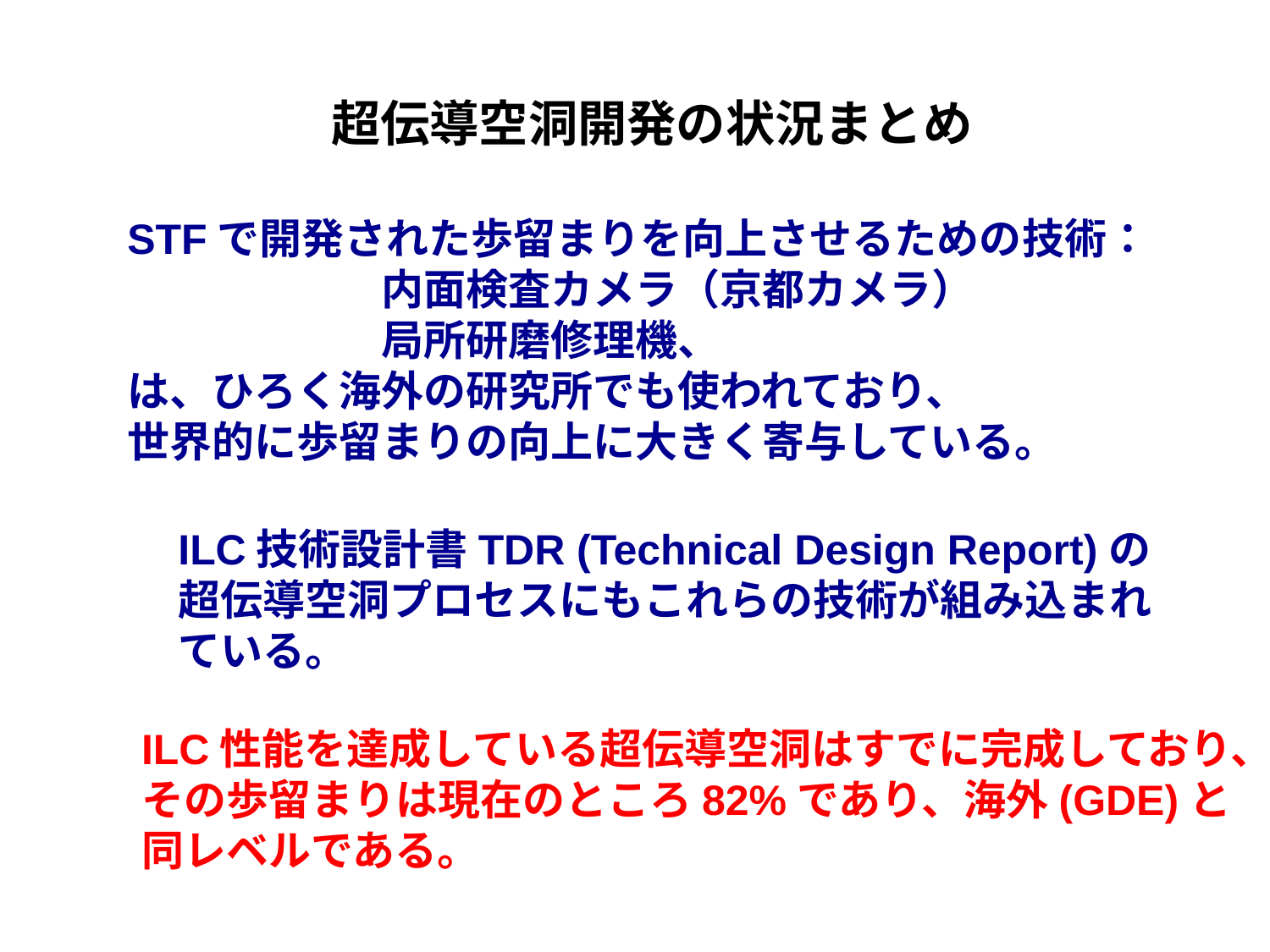

超伝導空洞開発の状況まとめ
STFで開発された歩留まりを向上させるための技術：
　　　　　　内面検査カメラ（京都カメラ）
　　　　　　局所研磨修理機、
は、ひろく海外の研究所でも使われており、
世界的に歩留まりの向上に大きく寄与している。
ILC技術設計書TDR (Technical Design Report)の
超伝導空洞プロセスにもこれらの技術が組み込まれ
ている。
ILC性能を達成している超伝導空洞はすでに完成しており、
その歩留まりは現在のところ82%であり、海外(GDE)と
同レベルである。